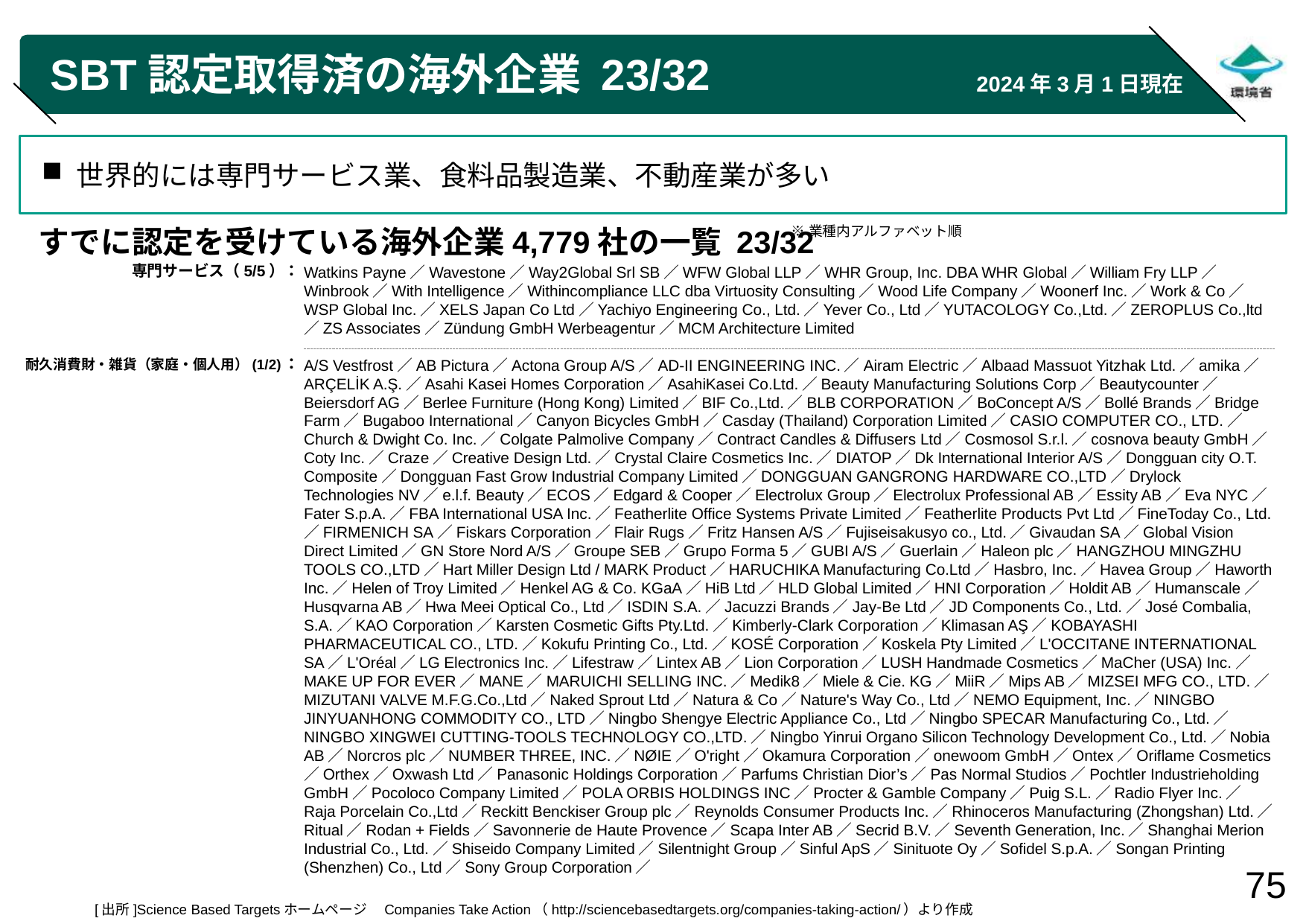

# SBT認定取得済の海外企業 23/32
2024年3月1日現在
世界的には専門サービス業、食料品製造業、不動産業が多い
※業種内アルファベット順
すでに認定を受けている海外企業4,779社の一覧 23/32
専門サービス（5/5）：

耐久消費財・雑貨（家庭・個人用）(1/2)：

Watkins Payne／Wavestone／Way2Global Srl SB／WFW Global LLP／WHR Group, Inc. DBA WHR Global／William Fry LLP／Winbrook／With Intelligence／Withincompliance LLC dba Virtuosity Consulting／Wood Life Company／Woonerf Inc.／Work & Co／WSP Global Inc.／XELS Japan Co Ltd／Yachiyo Engineering Co., Ltd.／Yever Co., Ltd／YUTACOLOGY Co.,Ltd.／ZEROPLUS Co.,ltd／ZS Associates／Zündung GmbH Werbeagentur／​MCM Architecture Limited

A/S Vestfrost／AB Pictura／Actona Group A/S／AD-II ENGINEERING INC.／Airam Electric／Albaad Massuot Yitzhak Ltd.／amika／ARÇELİK A.Ş.／Asahi Kasei Homes Corporation／AsahiKasei Co.Ltd.／Beauty Manufacturing Solutions Corp／Beautycounter／Beiersdorf AG／Berlee Furniture (Hong Kong) Limited／BIF Co.,Ltd.／BLB CORPORATION／BoConcept A/S／Bollé Brands／Bridge Farm／Bugaboo International／Canyon Bicycles GmbH／Casday (Thailand) Corporation Limited／CASIO COMPUTER CO., LTD.／Church & Dwight Co. Inc.／Colgate Palmolive Company／Contract Candles & Diffusers Ltd／Cosmosol S.r.l.／cosnova beauty GmbH／Coty Inc.／Craze／Creative Design Ltd.／Crystal Claire Cosmetics Inc.／DIATOP／Dk International Interior A/S／Dongguan city O.T. Composite／Dongguan Fast Grow Industrial Company Limited／DONGGUAN GANGRONG HARDWARE CO.,LTD／Drylock Technologies NV／e.l.f. Beauty／ECOS／Edgard & Cooper／Electrolux Group／Electrolux Professional AB／Essity AB／Eva NYC／Fater S.p.A.／FBA International USA Inc.／Featherlite Office Systems Private Limited／Featherlite Products Pvt Ltd／FineToday Co., Ltd.／FIRMENICH SA／Fiskars Corporation／Flair Rugs／Fritz Hansen A/S／Fujiseisakusyo co., Ltd.／Givaudan SA／Global Vision Direct Limited／GN Store Nord A/S／Groupe SEB／Grupo Forma 5／GUBI A/S／Guerlain／Haleon plc／HANGZHOU MINGZHU TOOLS CO.,LTD／Hart Miller Design Ltd / MARK Product／HARUCHIKA Manufacturing Co.Ltd／Hasbro, Inc.／Havea Group／Haworth Inc.／Helen of Troy Limited／Henkel AG & Co. KGaA／HiB Ltd／HLD Global Limited／HNI Corporation／Holdit AB／Humanscale／Husqvarna AB／Hwa Meei Optical Co., Ltd／ISDIN S.A.／Jacuzzi Brands／Jay-Be Ltd／JD Components Co., Ltd.／José Combalia, S.A.／KAO Corporation／Karsten Cosmetic Gifts Pty.Ltd.／Kimberly-Clark Corporation／Klimasan AŞ／KOBAYASHI PHARMACEUTICAL CO., LTD.／Kokufu Printing Co., Ltd.／KOSÉ Corporation／Koskela Pty Limited／L'OCCITANE INTERNATIONAL SA／L'Oréal／LG Electronics Inc.／Lifestraw／Lintex AB／Lion Corporation／LUSH Handmade Cosmetics／MaCher (USA) Inc.／MAKE UP FOR EVER／MANE／MARUICHI SELLING INC.／Medik8／Miele & Cie. KG／MiiR／Mips AB／MIZSEI MFG CO., LTD.／MIZUTANI VALVE M.F.G.Co.,Ltd／Naked Sprout Ltd／Natura & Co／Nature's Way Co., Ltd／NEMO Equipment, Inc.／NINGBO JINYUANHONG COMMODITY CO., LTD／Ningbo Shengye Electric Appliance Co., Ltd／Ningbo SPECAR Manufacturing Co., Ltd.／NINGBO XINGWEI CUTTING-TOOLS TECHNOLOGY CO.,LTD.／Ningbo Yinrui Organo Silicon Technology Development Co., Ltd.／Nobia AB／Norcros plc／NUMBER THREE, INC.／NØIE／O'right／Okamura Corporation／onewoom GmbH／Ontex／Oriflame Cosmetics／Orthex／Oxwash Ltd／Panasonic Holdings Corporation／Parfums Christian Dior’s／Pas Normal Studios／Pochtler Industrieholding GmbH／Pocoloco Company Limited／POLA ORBIS HOLDINGS INC／Procter & Gamble Company／Puig S.L.／Radio Flyer Inc.／Raja Porcelain Co.,Ltd／Reckitt Benckiser Group plc／Reynolds Consumer Products Inc.／Rhinoceros Manufacturing (Zhongshan) Ltd.／Ritual／Rodan + Fields／Savonnerie de Haute Provence／Scapa Inter AB／Secrid B.V.／Seventh Generation, Inc.／Shanghai Merion Industrial Co., Ltd.／Shiseido Company Limited／Silentnight Group／Sinful ApS／Sinituote Oy／Sofidel S.p.A.／Songan Printing (Shenzhen) Co., Ltd／Sony Group Corporation／

[出所]Science Based Targetsホームページ　Companies Take Action（http://sciencebasedtargets.org/companies-taking-action/）より作成